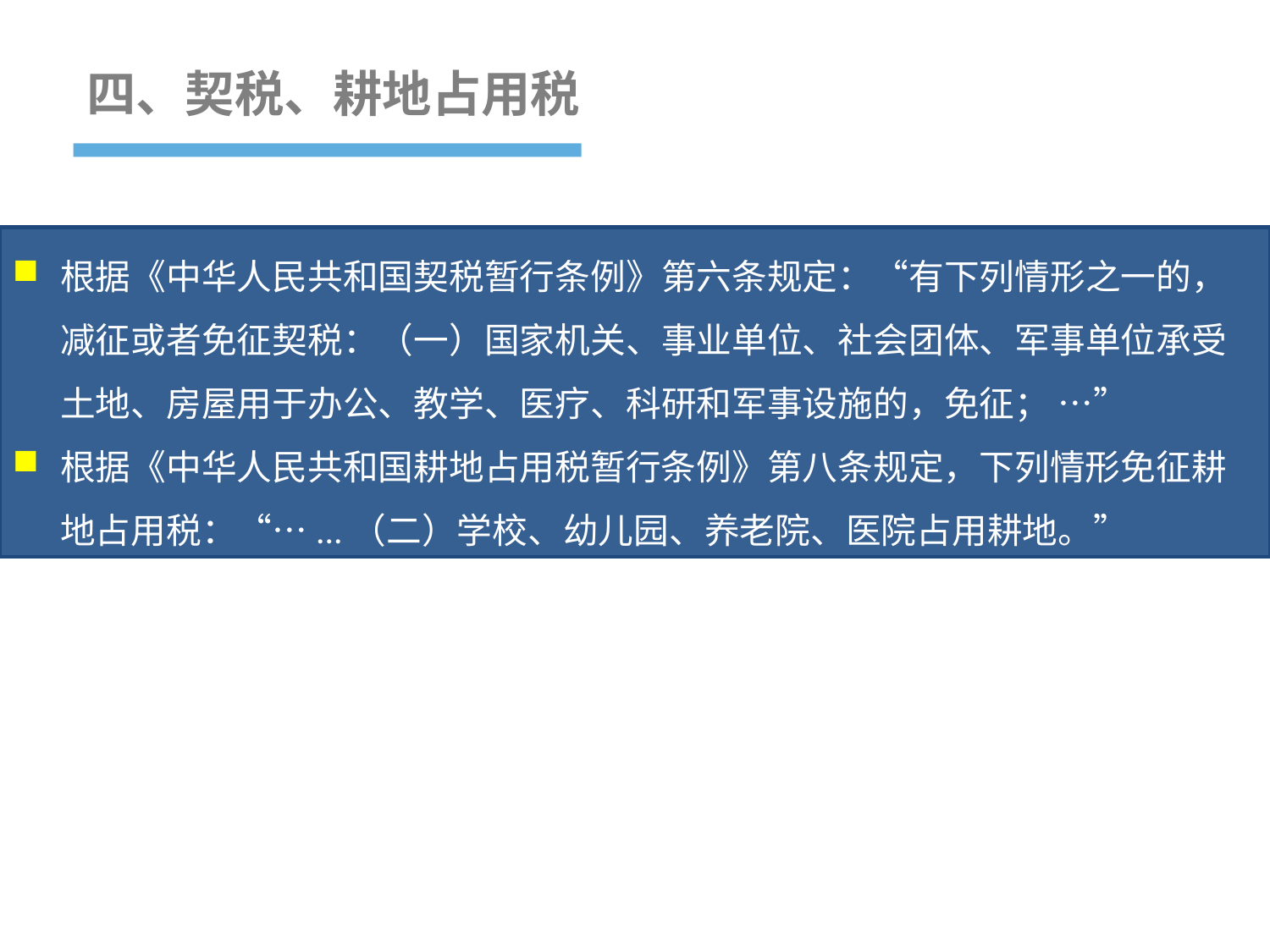

四、契税、耕地占用税
根据《中华人民共和国契税暂行条例》第六条规定：“有下列情形之一的，减征或者免征契税：（一）国家机关、事业单位、社会团体、军事单位承受土地、房屋用于办公、教学、医疗、科研和军事设施的，免征； …”
根据《中华人民共和国耕地占用税暂行条例》第八条规定，下列情形免征耕地占用税：“…...（二）学校、幼儿园、养老院、医院占用耕地。”